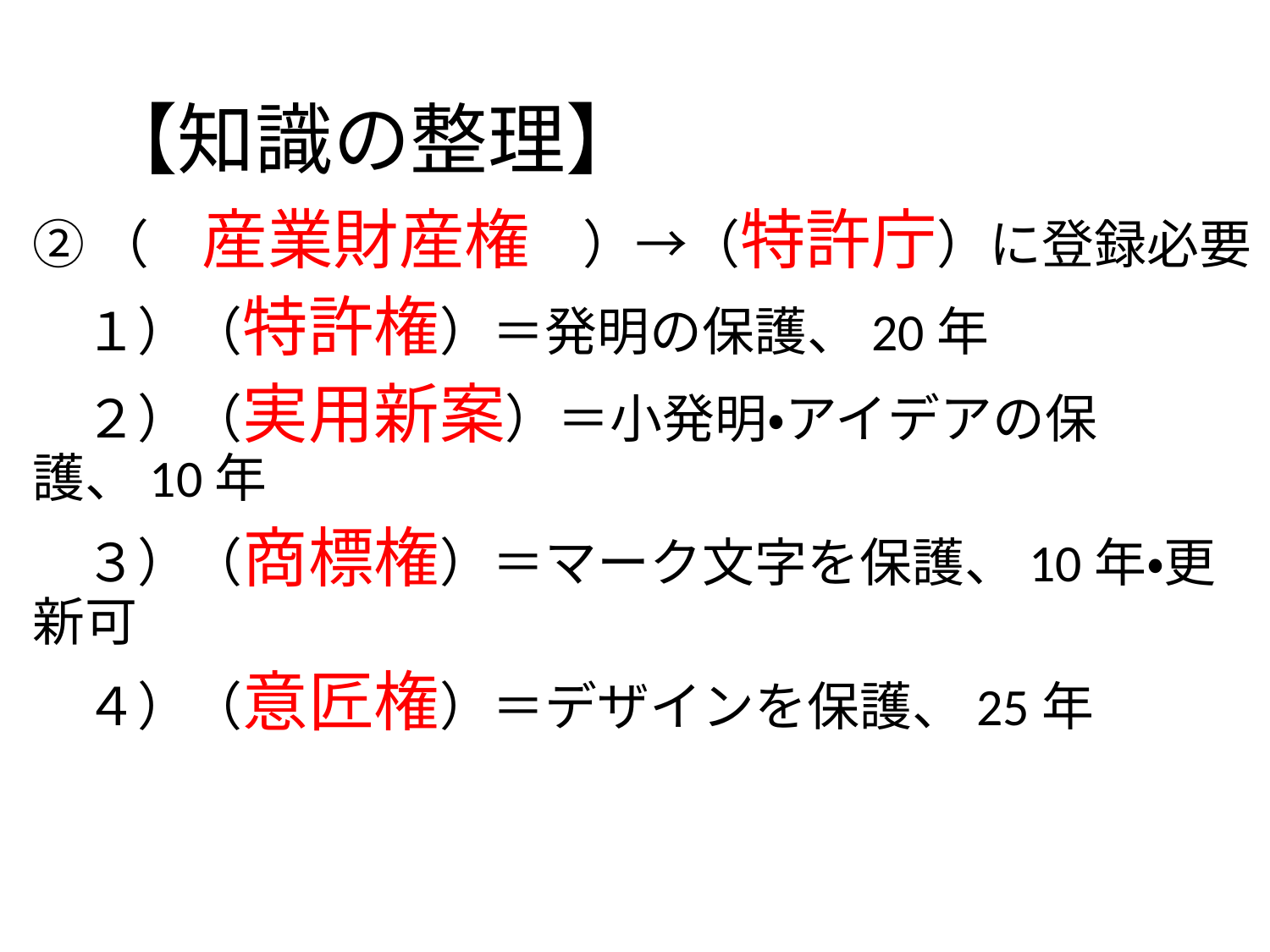

# 【知識の整理】
②（　産業財産権　）→（特許庁）に登録必要
　１）（特許権）＝発明の保護、20年
　２）（実用新案）＝小発明・アイデアの保護、10年
　３）（商標権）＝マーク文字を保護、10年・更新可
　４）（意匠権）＝デザインを保護、25年